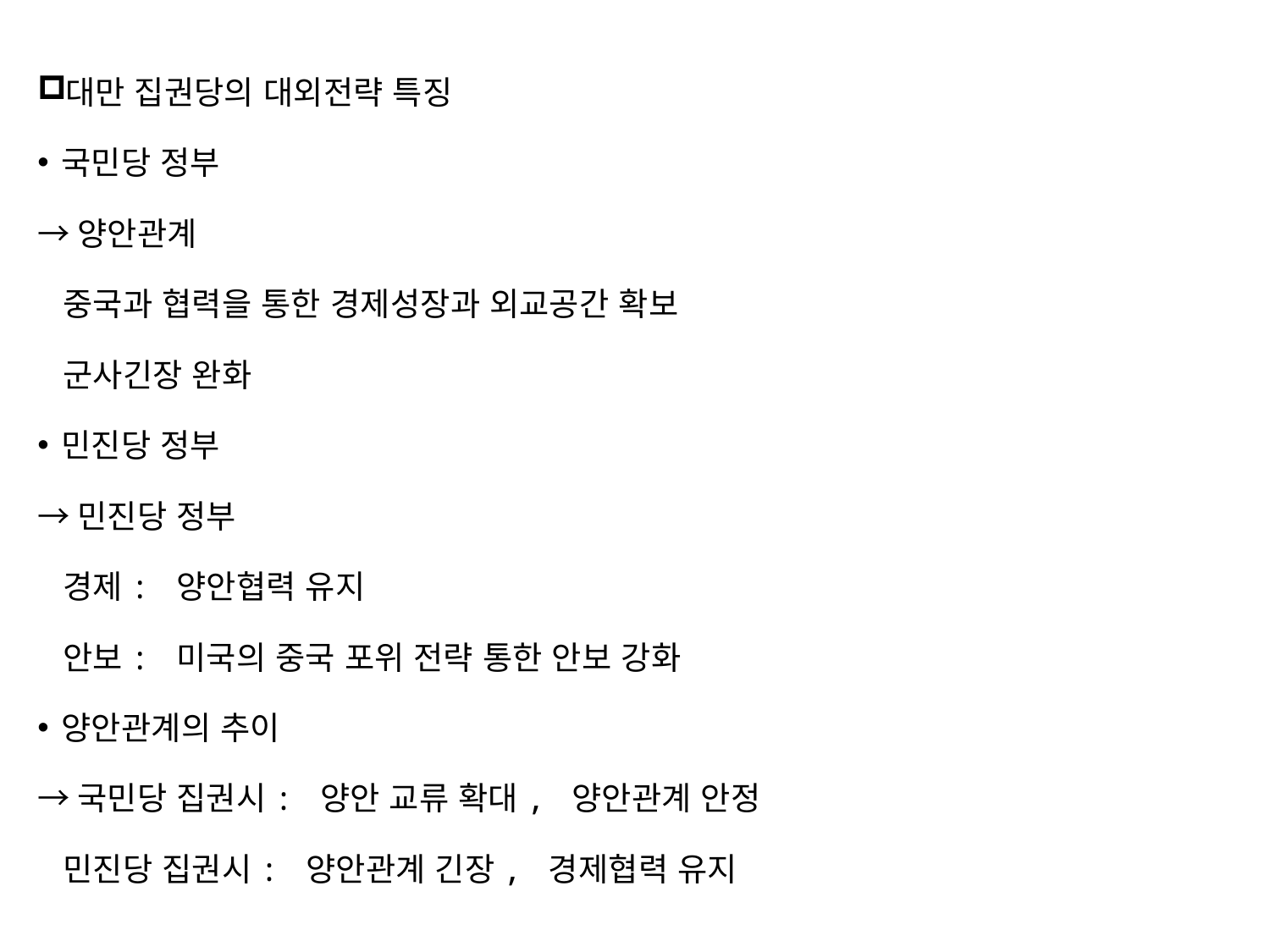

대만 집권당의 대외전략 특징
국민당 정부
→양안관계
  중국과 협력을 통한 경제성장과 외교공간 확보
  군사긴장 완화
민진당 정부
→민진당 정부
  경제: 양안협력 유지
  안보: 미국의 중국 포위 전략 통한 안보 강화
양안관계의 추이
→국민당 집권시: 양안 교류 확대, 양안관계 안정
  민진당 집권시: 양안관계 긴장, 경제협력 유지